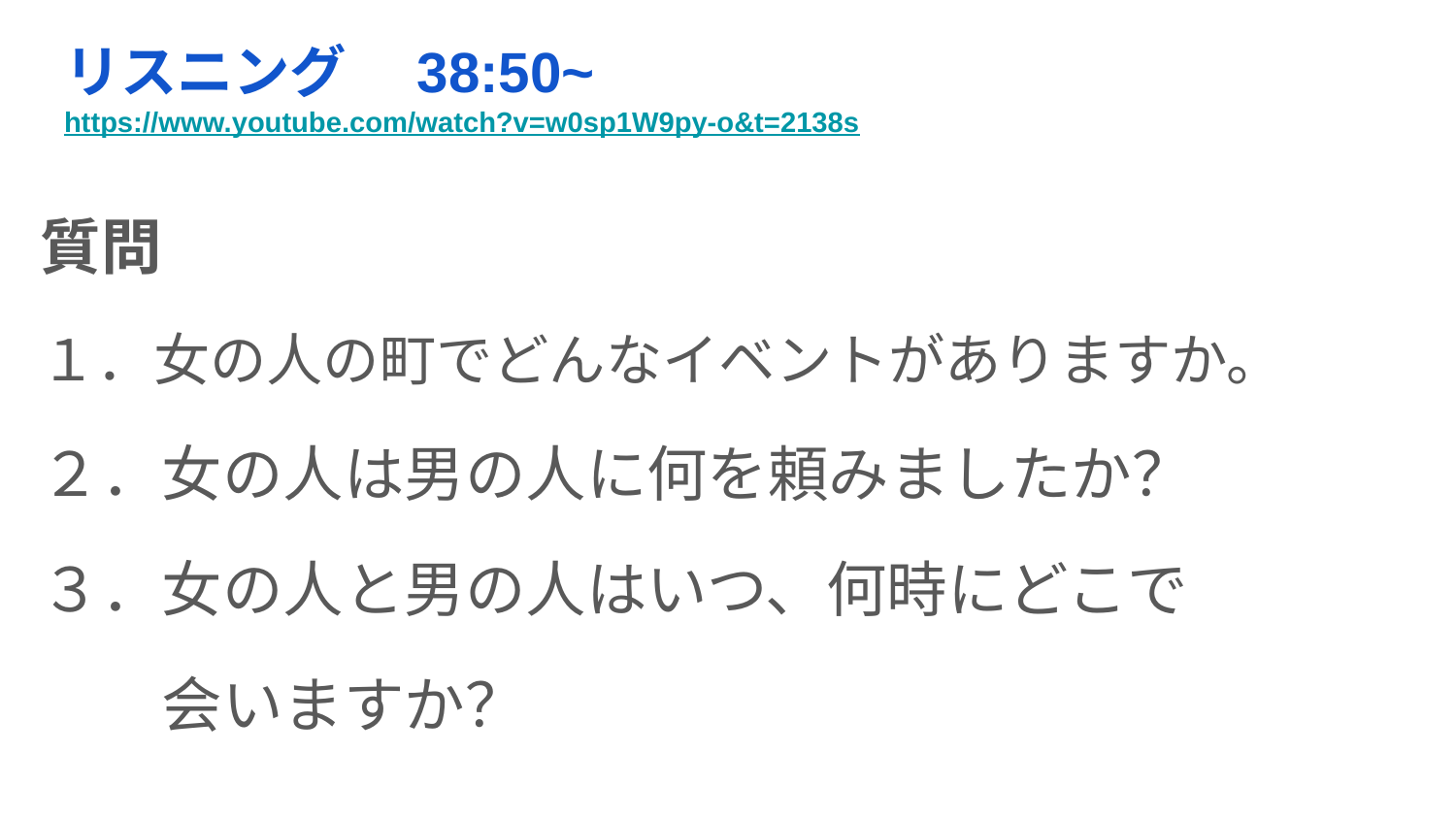

# リスニング　38:50~　https://www.youtube.com/watch?v=w0sp1W9py-o&t=2138s

質問
１．女の人の町でどんなイベントがありますか。
２．女の人は男の人に何を頼みましたか？
３．女の人と男の人はいつ、何時にどこで
　　会いますか？